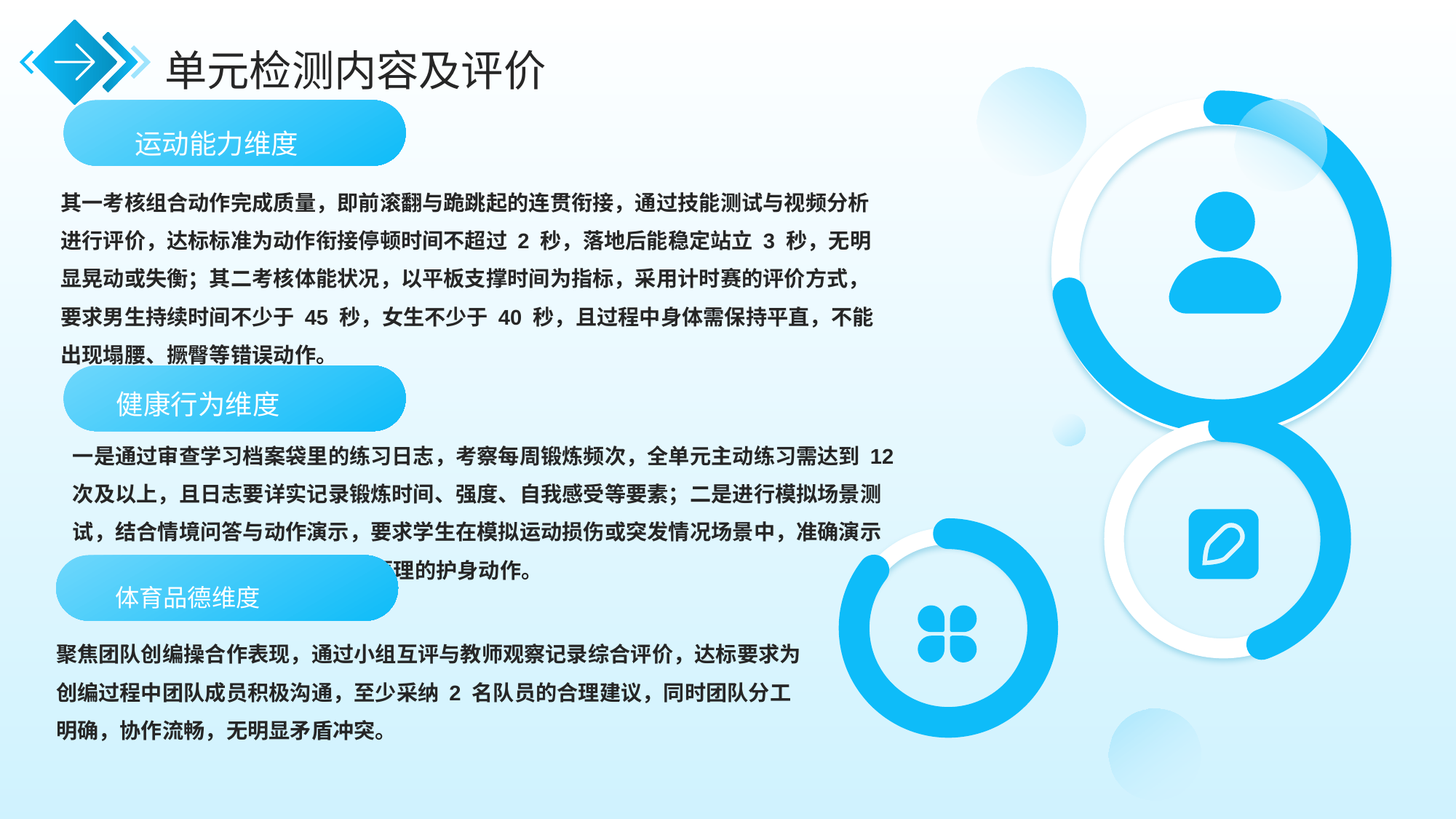

单元检测内容及评价

运动能力维度

其一考核组合动作完成质量，即前滚翻与跪跳起的连贯衔接，通过技能测试与视频分析进行评价，达标标准为动作衔接停顿时间不超过 2 秒，落地后能稳定站立 3 秒，无明显晃动或失衡；其二考核体能状况，以平板支撑时间为指标，采用计时赛的评价方式，要求男生持续时间不少于 45 秒，女生不少于 40 秒，且过程中身体需保持平直，不能出现塌腰、撅臀等错误动作。

健康行为维度

一是通过审查学习档案袋里的练习日志，考察每周锻炼频次，全单元主动练习需达到 12 次及以上，且日志要详实记录锻炼时间、强度、自我感受等要素；二是进行模拟场景测试，结合情境问答与动作演示，要求学生在模拟运动损伤或突发情况场景中，准确演示 3 种及以上规范且符合安全防护原理的护身动作。

体育品德维度

聚焦团队创编操合作表现，通过小组互评与教师观察记录综合评价，达标要求为创编过程中团队成员积极沟通，至少采纳 2 名队员的合理建议，同时团队分工明确，协作流畅，无明显矛盾冲突。